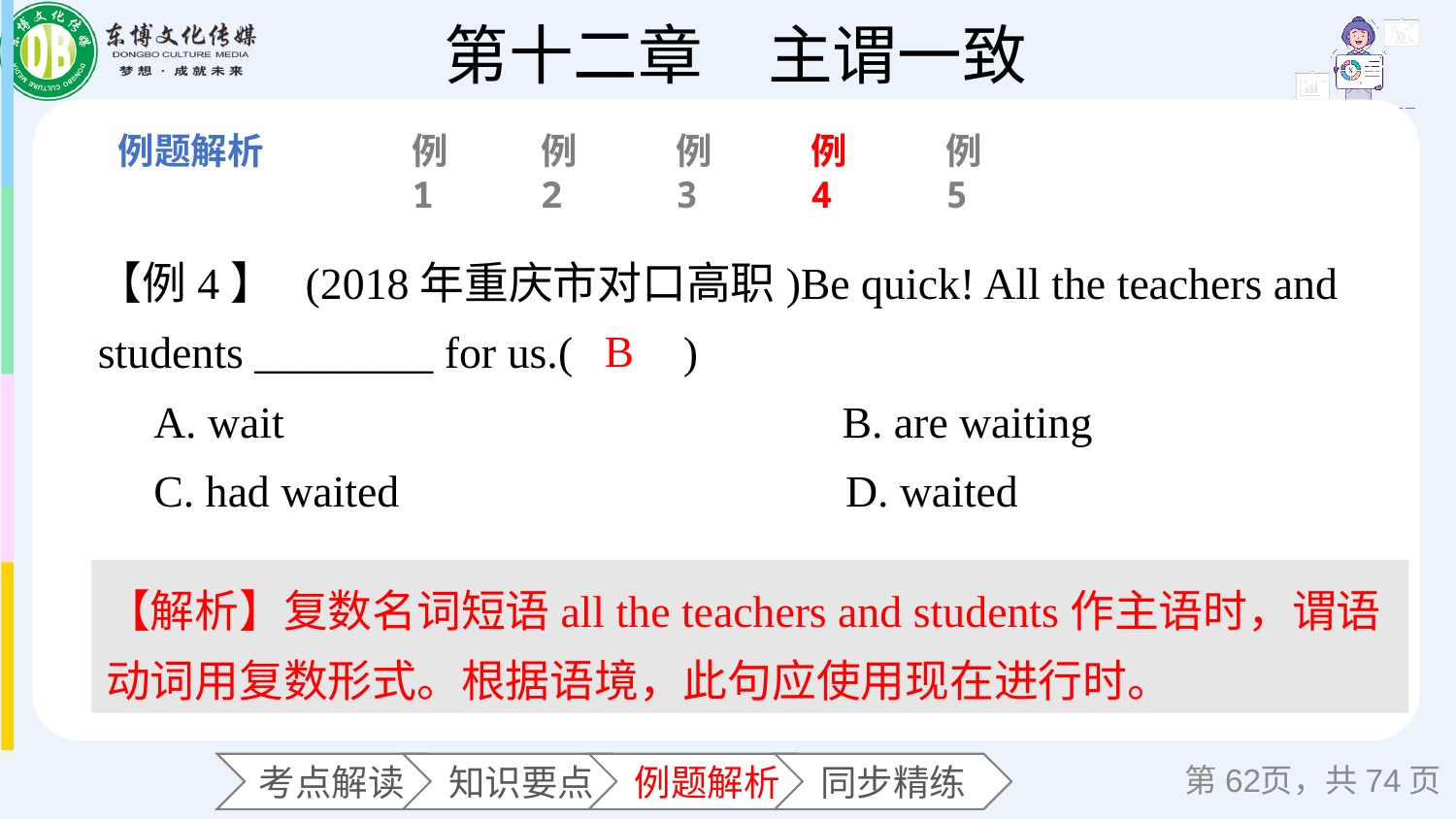

例1
例2
例3
例4
例5
【例4】  (2018年重庆市对口高职)Be quick! All the teachers and students ________ for us.(　　)
     A. wait                                                  B. are waiting
     C. had waited                                        D. waited
B
【解析】复数名词短语all the teachers and students作主语时，谓语动词用复数形式。根据语境，此句应使用现在进行时。
第62页，共74页